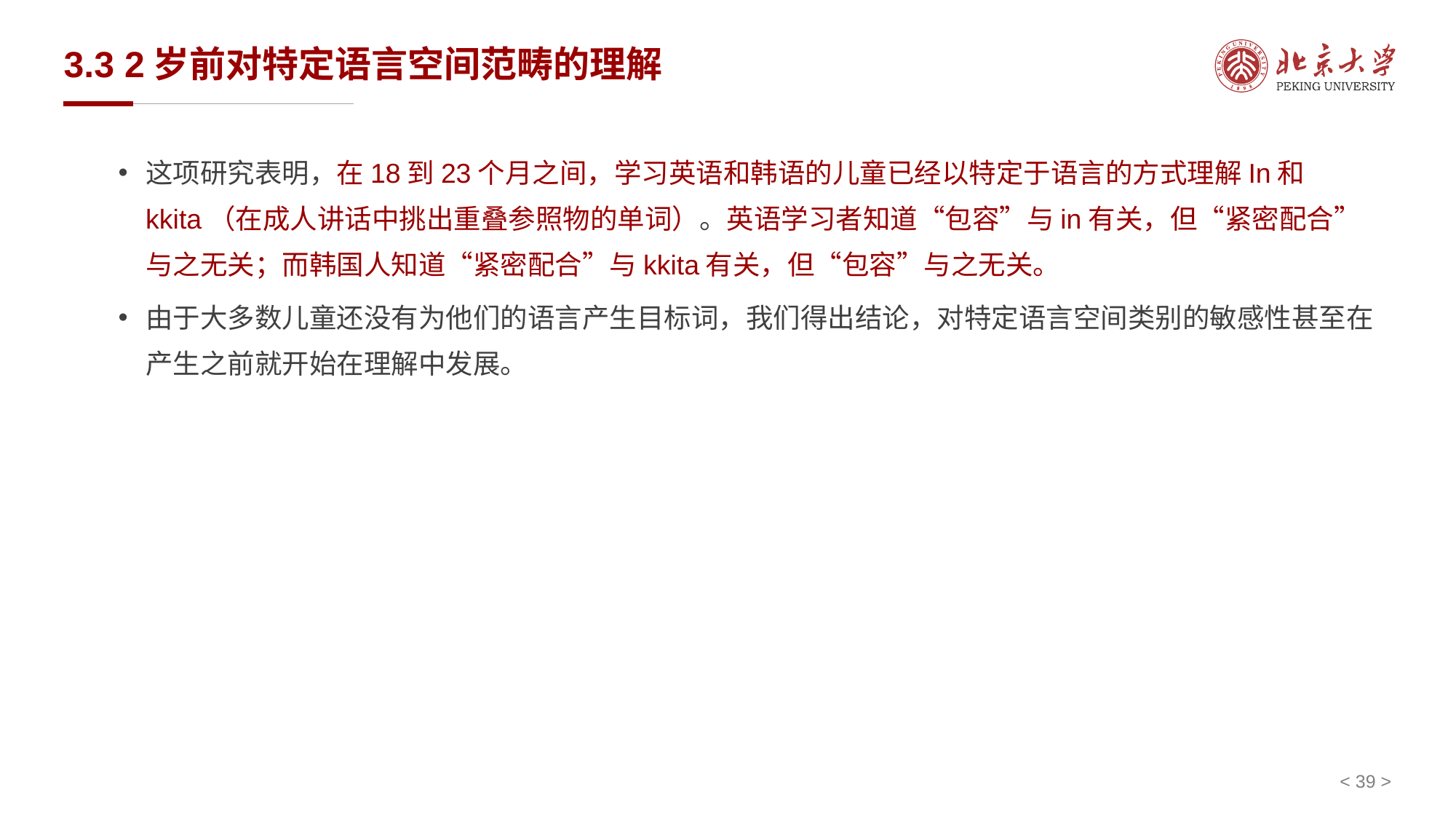

# 3.3 2岁前对特定语言空间范畴的理解
这项研究表明，在18到23个月之间，学习英语和韩语的儿童已经以特定于语言的方式理解In和kkita（在成人讲话中挑出重叠参照物的单词）。英语学习者知道“包容”与in有关，但“紧密配合”与之无关；而韩国人知道“紧密配合”与kkita有关，但“包容”与之无关。
由于大多数儿童还没有为他们的语言产生目标词，我们得出结论，对特定语言空间类别的敏感性甚至在产生之前就开始在理解中发展。
< 39 >